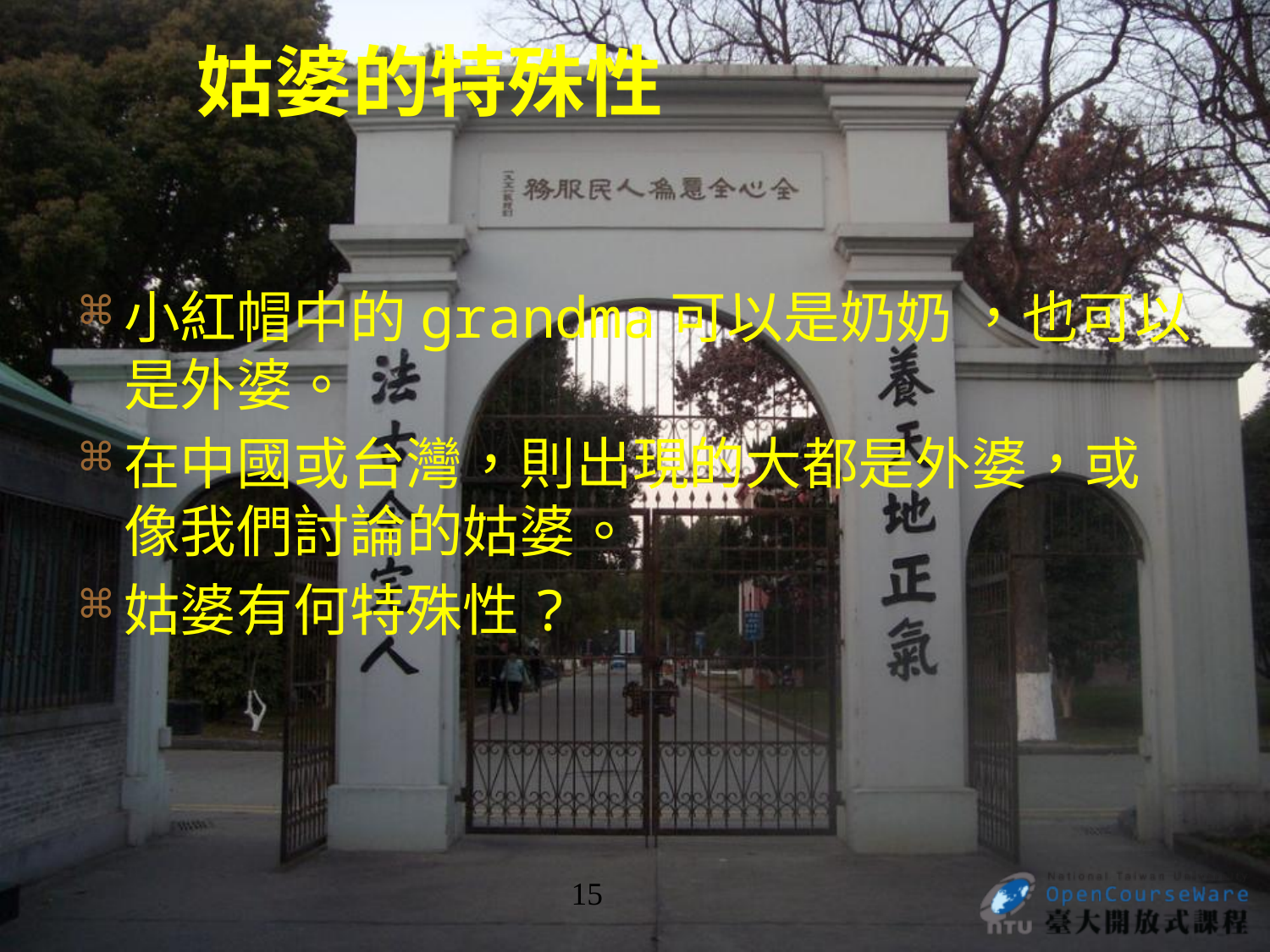

# 姑婆的特殊性
小紅帽中的grandma可以是奶奶 ，也可以是外婆。
在中國或台灣，則出現的大都是外婆，或像我們討論的姑婆。
姑婆有何特殊性?
15